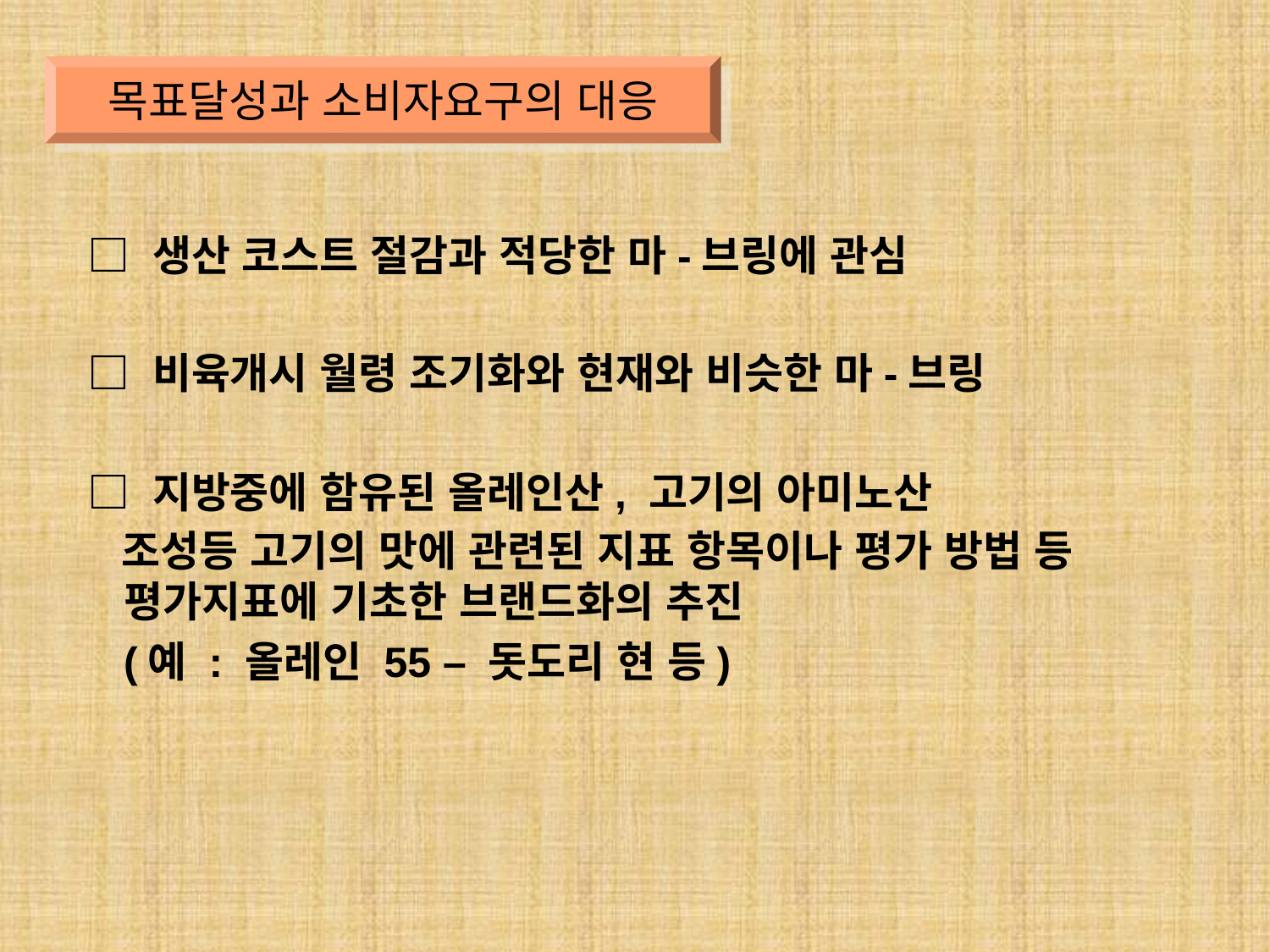

목표달성과 소비자요구의 대응
 □ 생산 코스트 절감과 적당한 마-브링에 관심

 □ 비육개시 월령 조기화와 현재와 비슷한 마-브링

 □ 지방중에 함유된 올레인산, 고기의 아미노산
   조성등 고기의 맛에 관련된 지표 항목이나 평가 방법 등 평가지표에 기초한 브랜드화의 추진
    (예 : 올레인 55 – 돗도리 현 등)